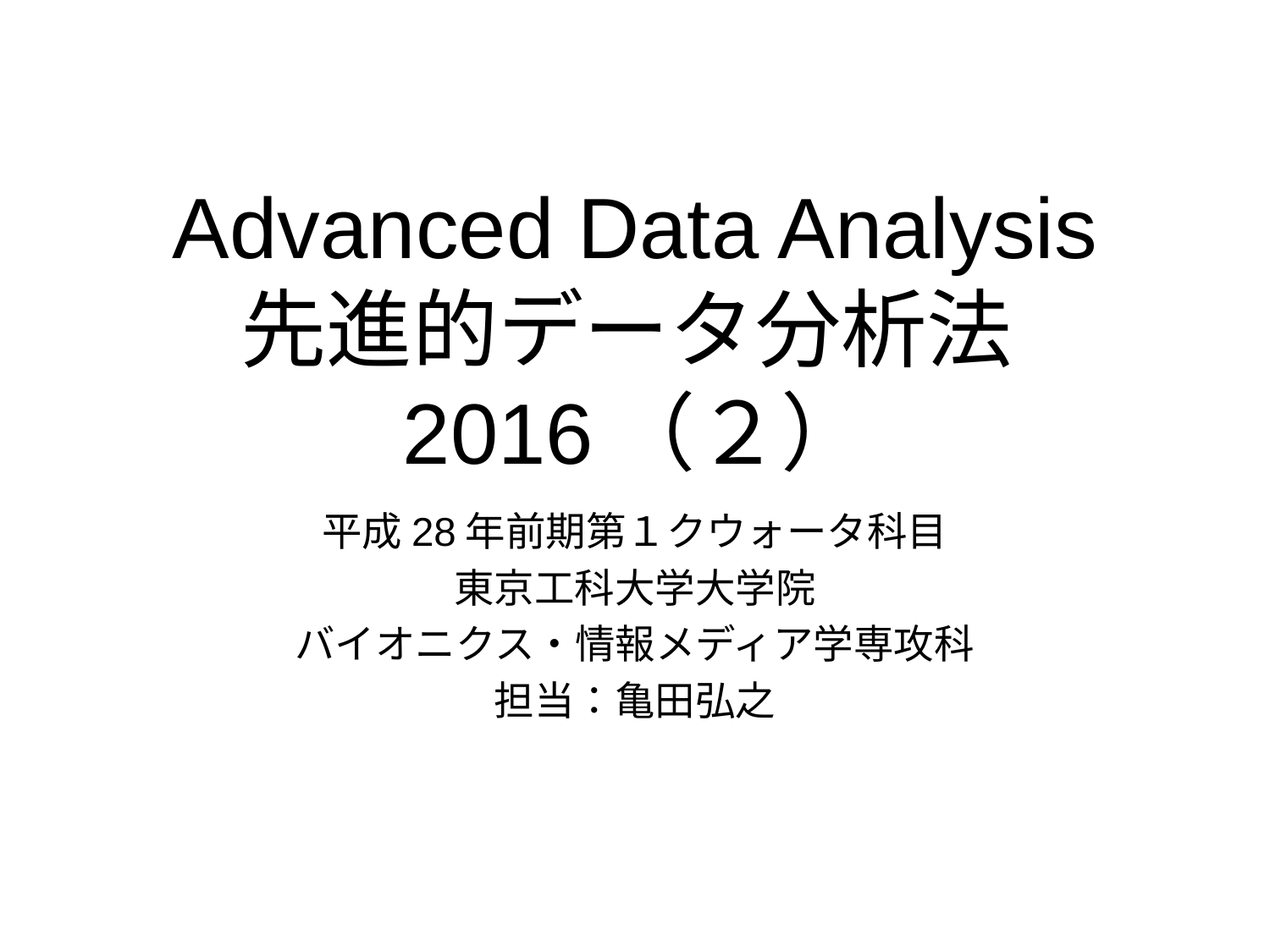

# Advanced Data Analysis 先進的データ分析法2016（２）
平成28年前期第１クウォータ科目
東京工科大学大学院
バイオニクス・情報メディア学専攻科
担当：亀田弘之